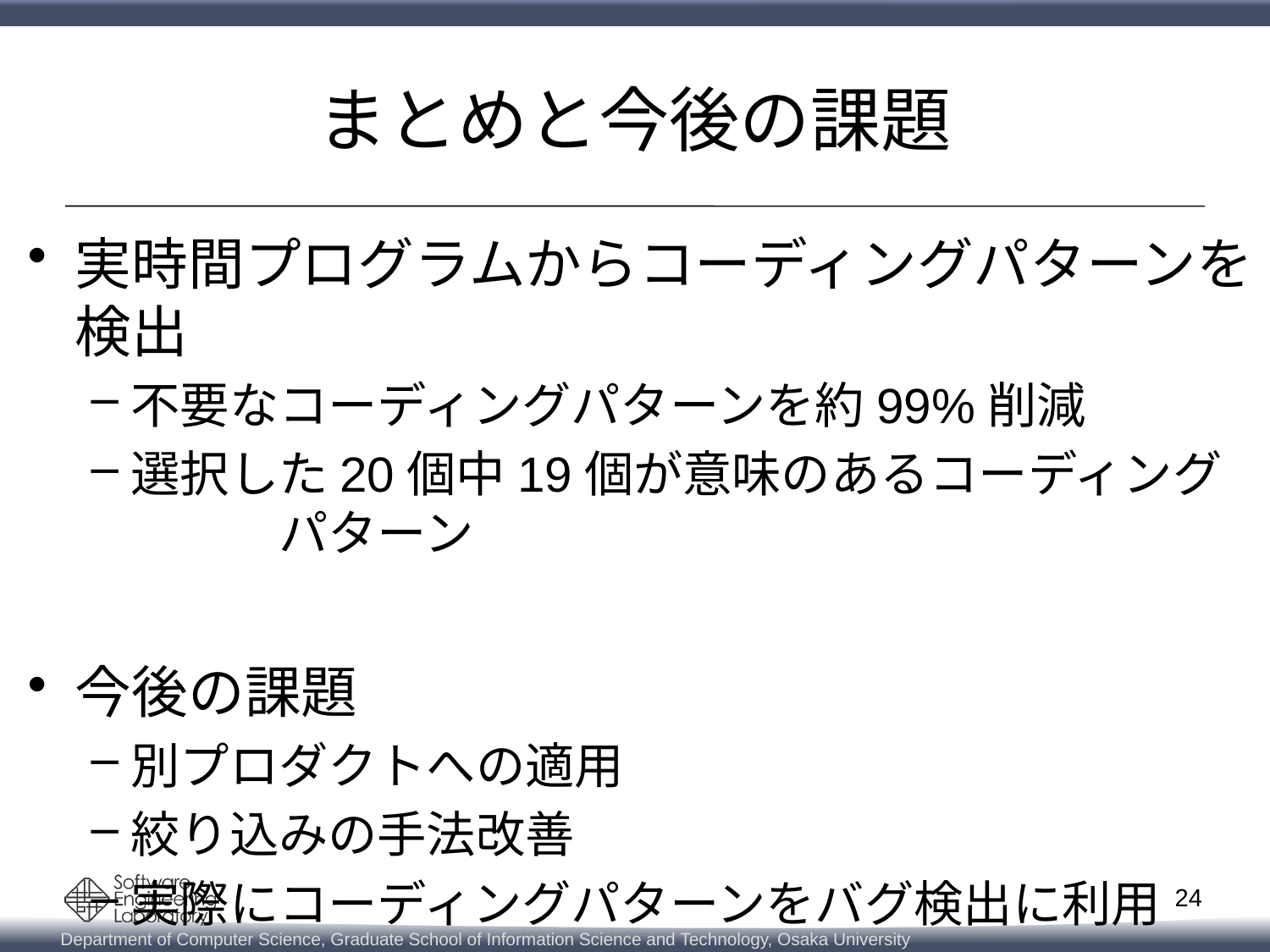

# まとめと今後の課題
実時間プログラムからコーディングパターンを検出
不要なコーディングパターンを約99%削減
選択した20個中19個が意味のあるコーディング　　　パターン

今後の課題
別プロダクトへの適用
絞り込みの手法改善
実際にコーディングパターンをバグ検出に利用
24